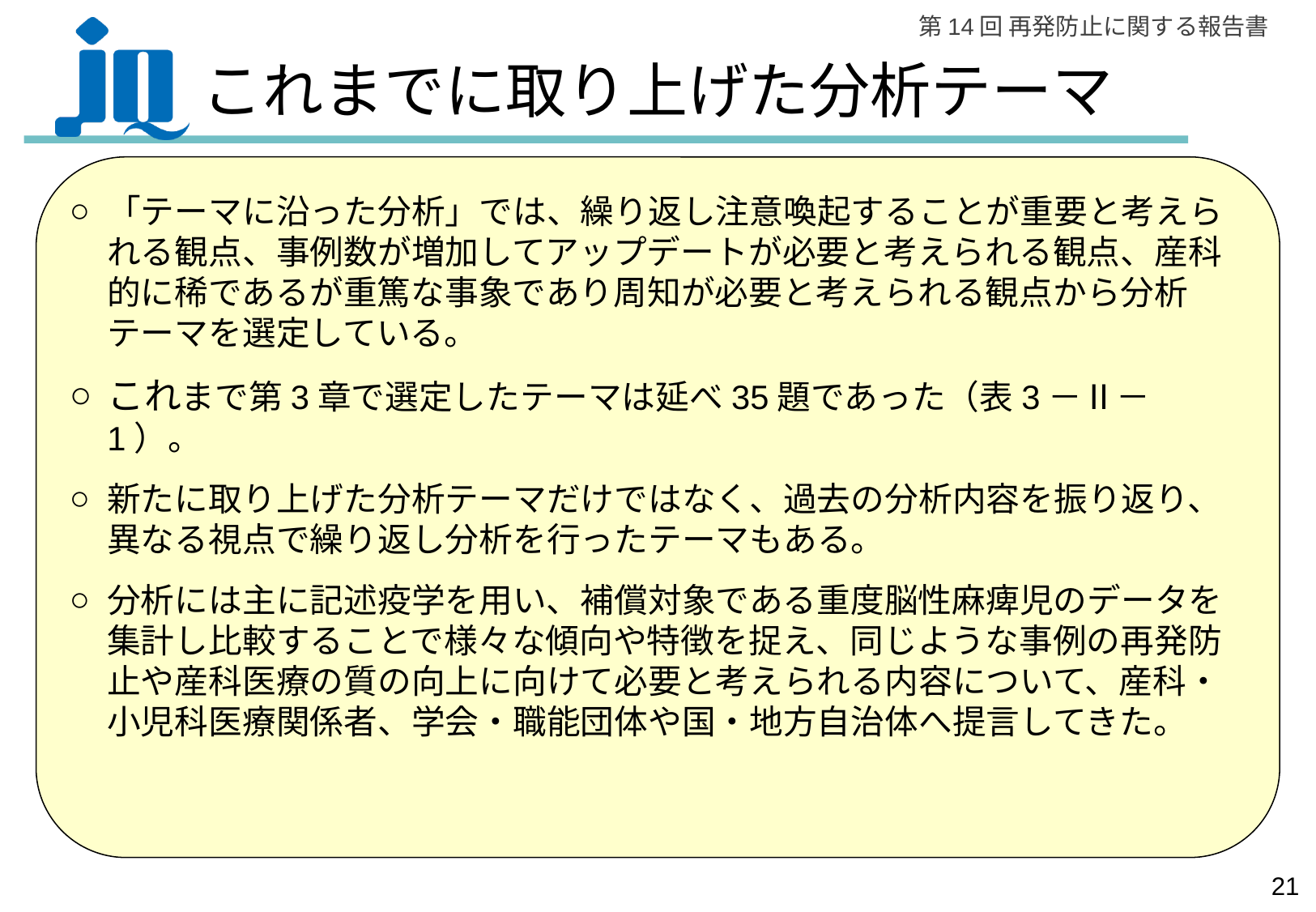

# これまでに取り上げた分析テーマ
「テーマに沿った分析」では、繰り返し注意喚起することが重要と考えられる観点、事例数が増加してアップデートが必要と考えられる観点、産科的に稀であるが重篤な事象であり周知が必要と考えられる観点から分析テーマを選定している。
これまで第3章で選定したテーマは延べ35題であった（表3－Ⅱ－1）。
新たに取り上げた分析テーマだけではなく、過去の分析内容を振り返り、異なる視点で繰り返し分析を行ったテーマもある。
分析には主に記述疫学を用い、補償対象である重度脳性麻痺児のデータを集計し比較することで様々な傾向や特徴を捉え、同じような事例の再発防止や産科医療の質の向上に向けて必要と考えられる内容について、産科・小児科医療関係者、学会・職能団体や国・地方自治体へ提言してきた。

21